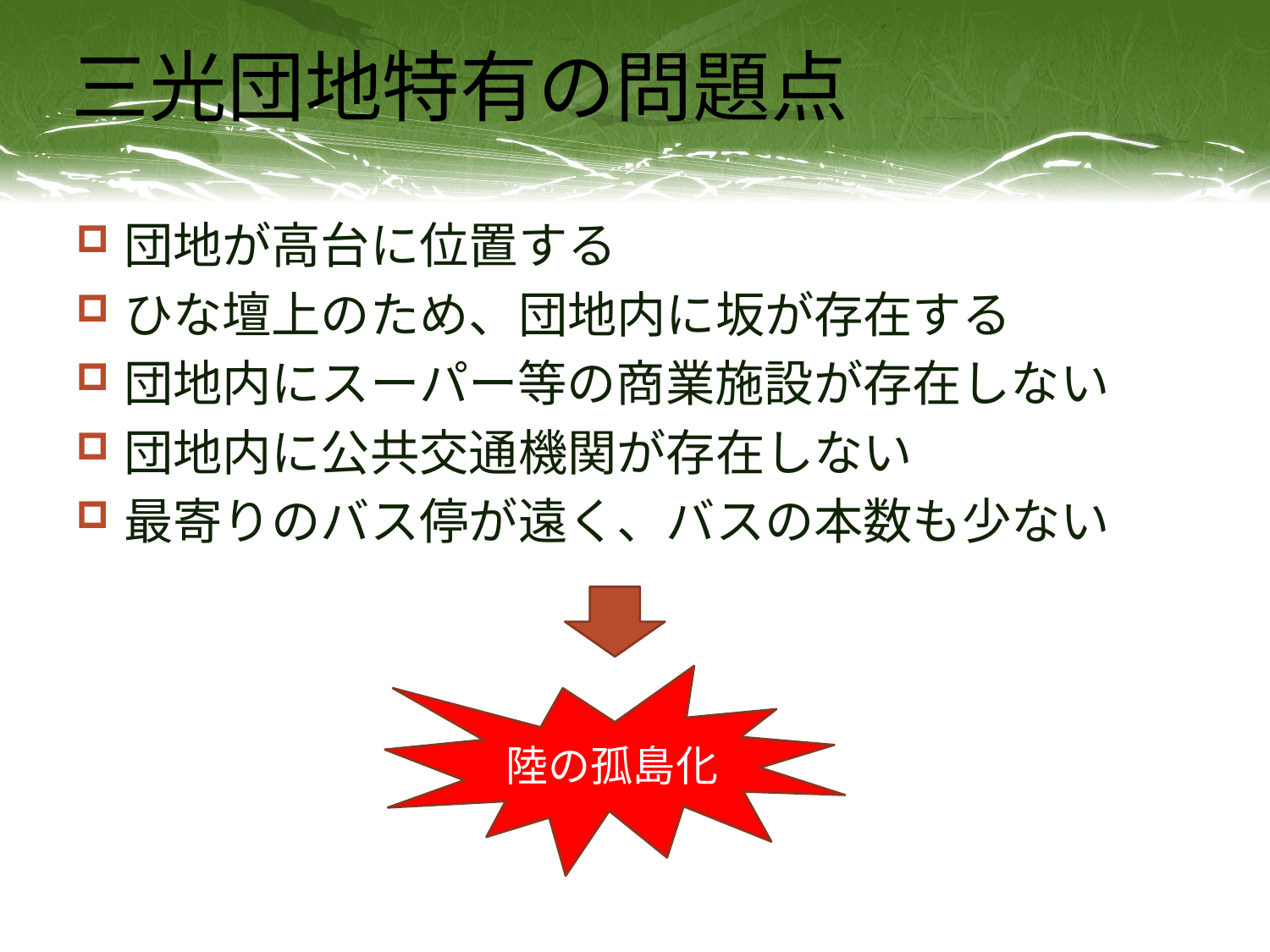

# 三光団地特有の問題点
団地が高台に位置する
ひな壇上のため、団地内に坂が存在する
団地内にスーパー等の商業施設が存在しない
団地内に公共交通機関が存在しない
最寄りのバス停が遠く、バスの本数も少ない

陸の孤島化